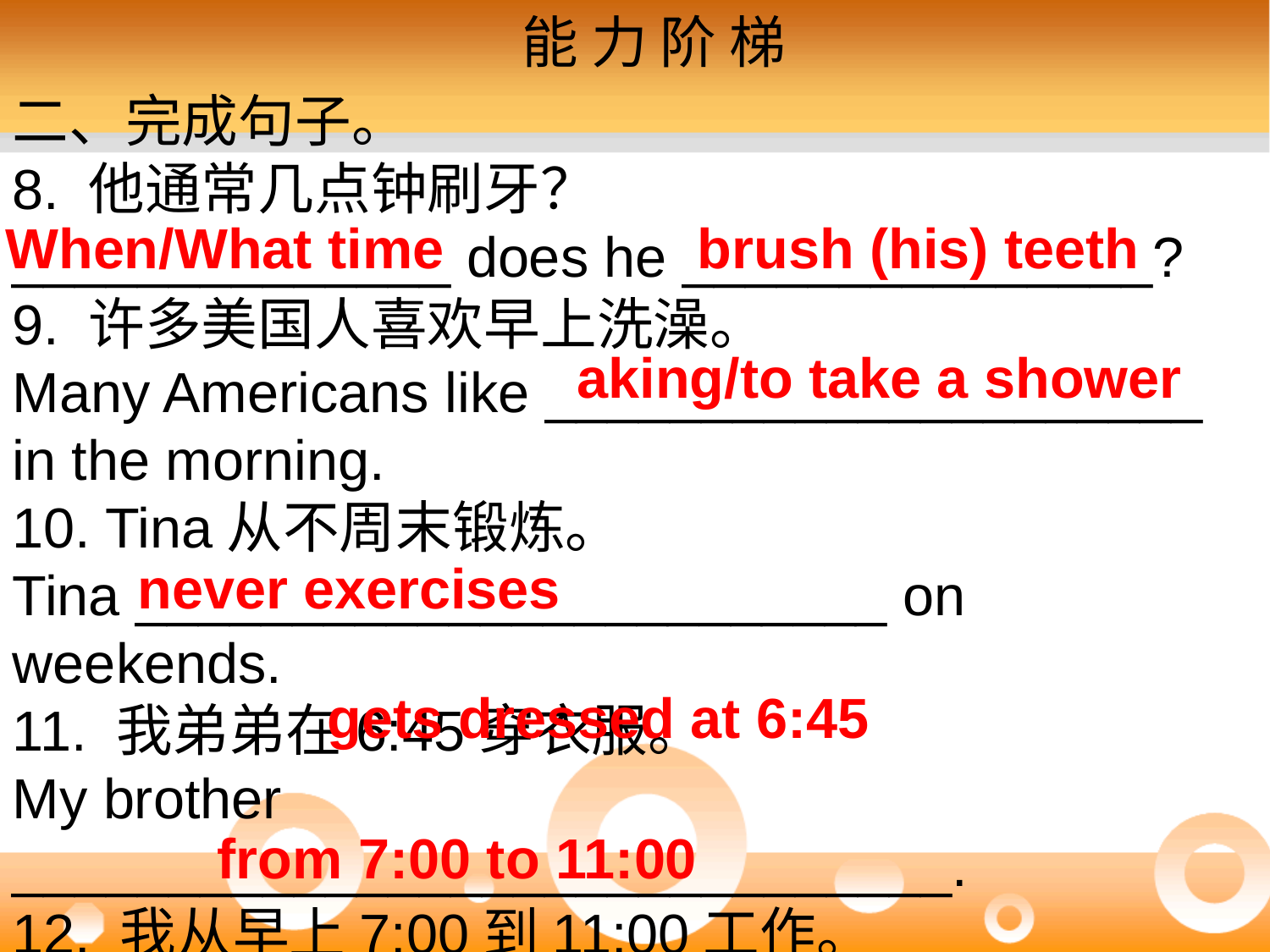

能 力 阶 梯
二、完成句子。
8. 他通常几点钟刷牙？
______________ does he _______________?
9. 许多美国人喜欢早上洗澡。
Many Americans like _____________________ in the morning.
10. Tina从不周末锻炼。
Tina ________________________ on weekends.
11. 我弟弟在6:45穿衣服。
My brother ______________________________.
12. 我从早上7:00到11:00工作。
I work _____________________ in the morning.
When/What time
brush (his) teeth
aking/to take a shower
never exercises
gets dressed at 6:45
from 7:00 to 11:00